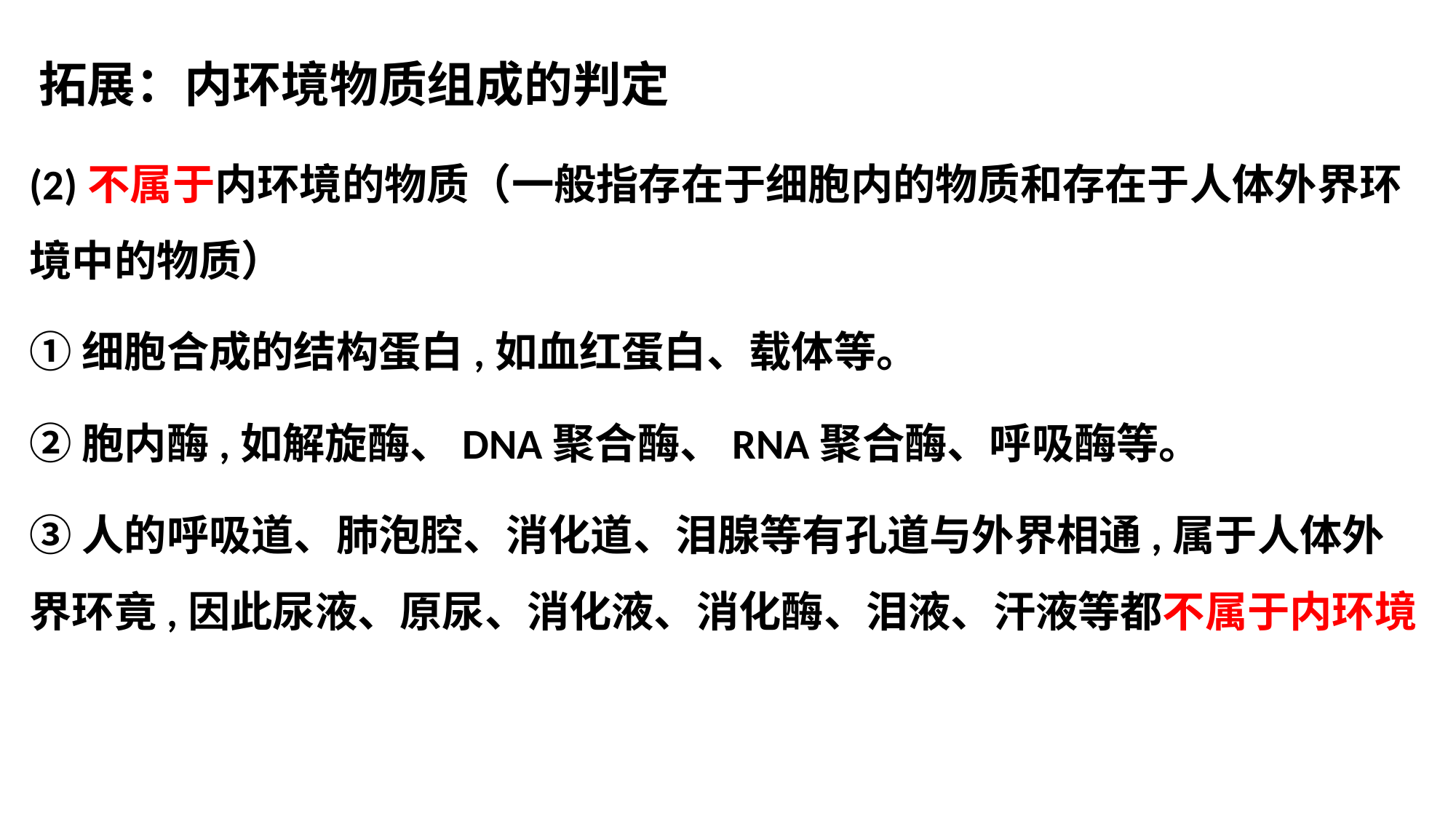

拓展：内环境物质组成的判定
(2)不属于内环境的物质（一般指存在于细胞内的物质和存在于人体外界环境中的物质）
①细胞合成的结构蛋白,如血红蛋白、载体等。
②胞内酶,如解旋酶、DNA聚合酶、RNA聚合酶、呼吸酶等。
③人的呼吸道、肺泡腔、消化道、泪腺等有孔道与外界相通,属于人体外界环竟,因此尿液、原尿、消化液、消化酶、泪液、汗液等都不属于内环境